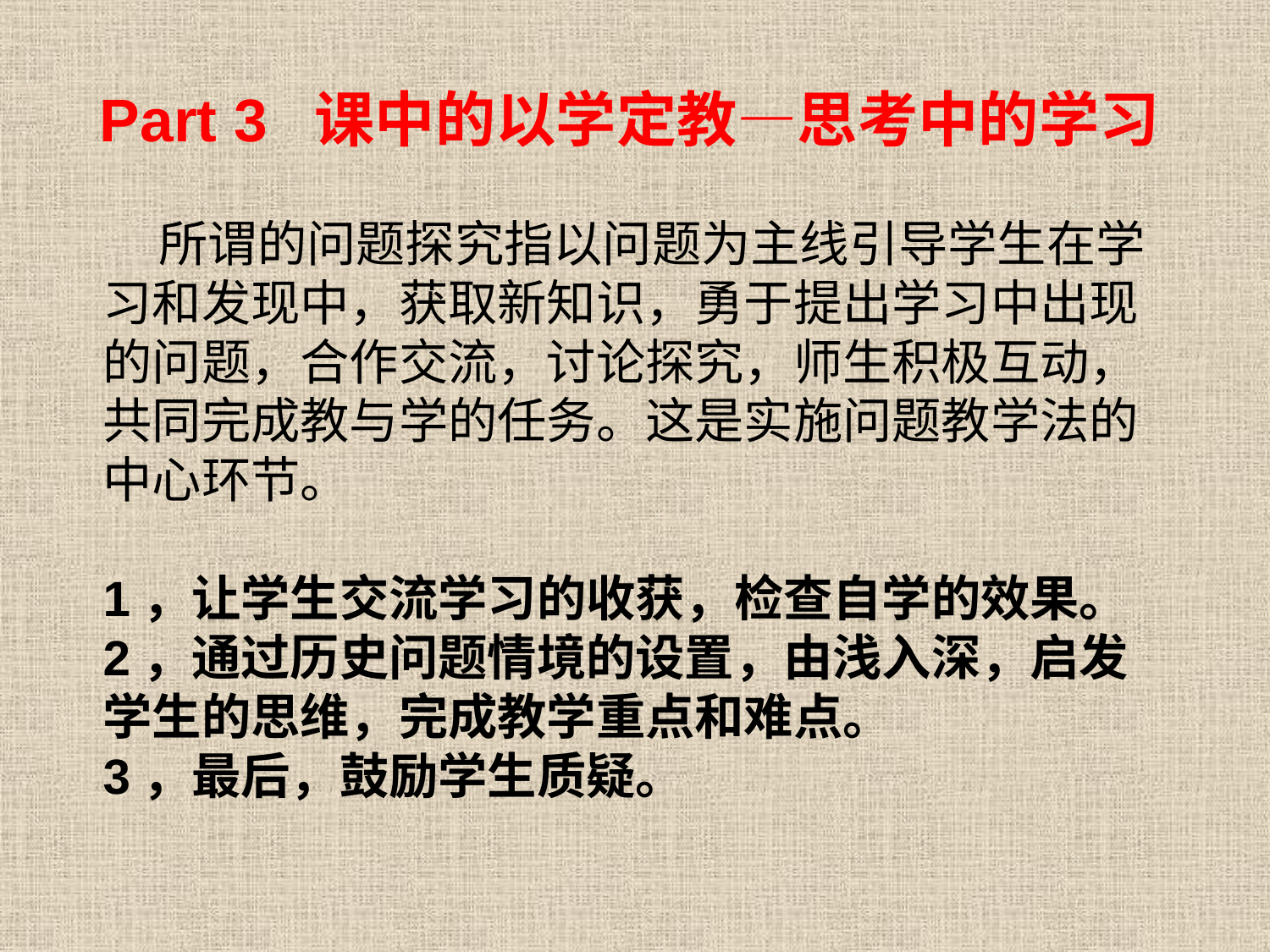

Part 3  课中的以学定教—思考中的学习
    所谓的问题探究指以问题为主线引导学生在学习和发现中，获取新知识，勇于提出学习中出现的问题，合作交流，讨论探究，师生积极互动，共同完成教与学的任务。这是实施问题教学法的中心环节。

1，让学生交流学习的收获，检查自学的效果。
2，通过历史问题情境的设置，由浅入深，启发学生的思维，完成教学重点和难点。
3，最后，鼓励学生质疑。